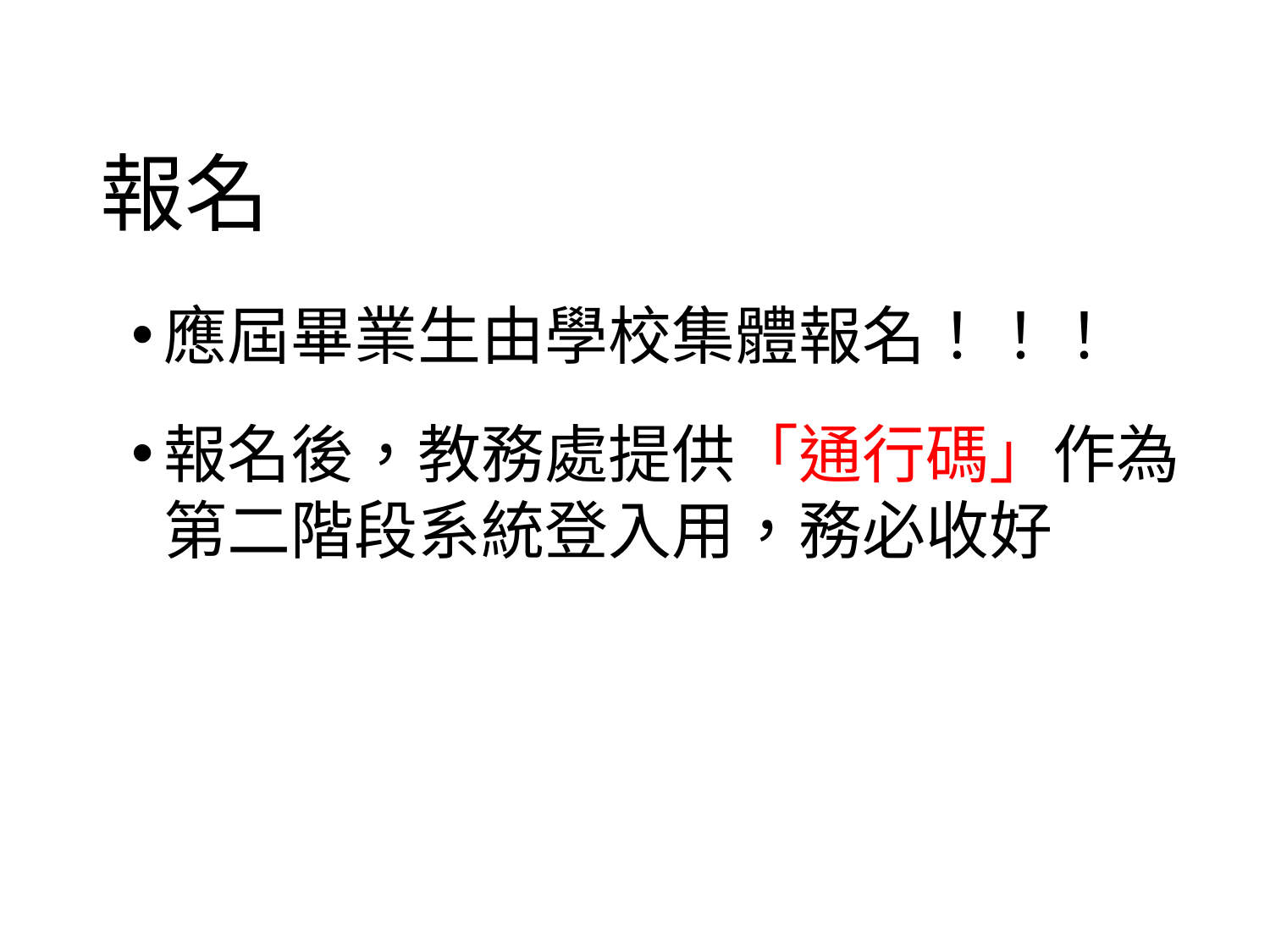

# 報名
應屆畢業生由學校集體報名！！！
報名後，教務處提供「通行碼」作為第二階段系統登入用，務必收好